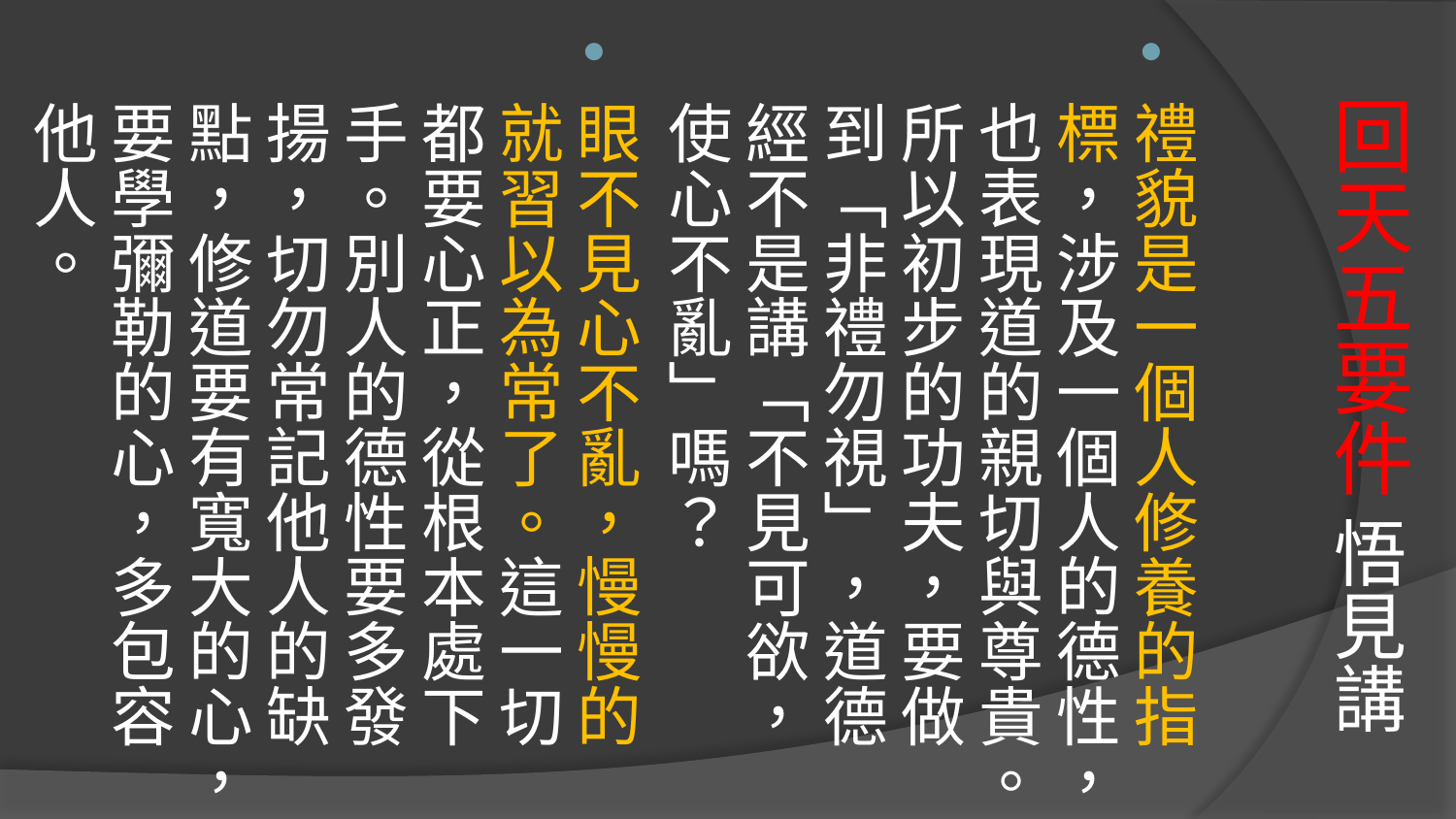

禮貌是一個人修養的指標，涉及一個人的德性，也表現道的親切與尊貴。所以初步的功夫，要做到「非禮勿視」，道德經不是講「不見可欲，使心不亂」嗎？
眼不見心不亂，慢慢的就習以為常了。這一切都要心正，從根本處下手。別人的德性要多發揚，切勿常記他人的缺點，修道要有寬大的心，要學彌勒的心，多包容他人。
# 回天五要件 悟見講